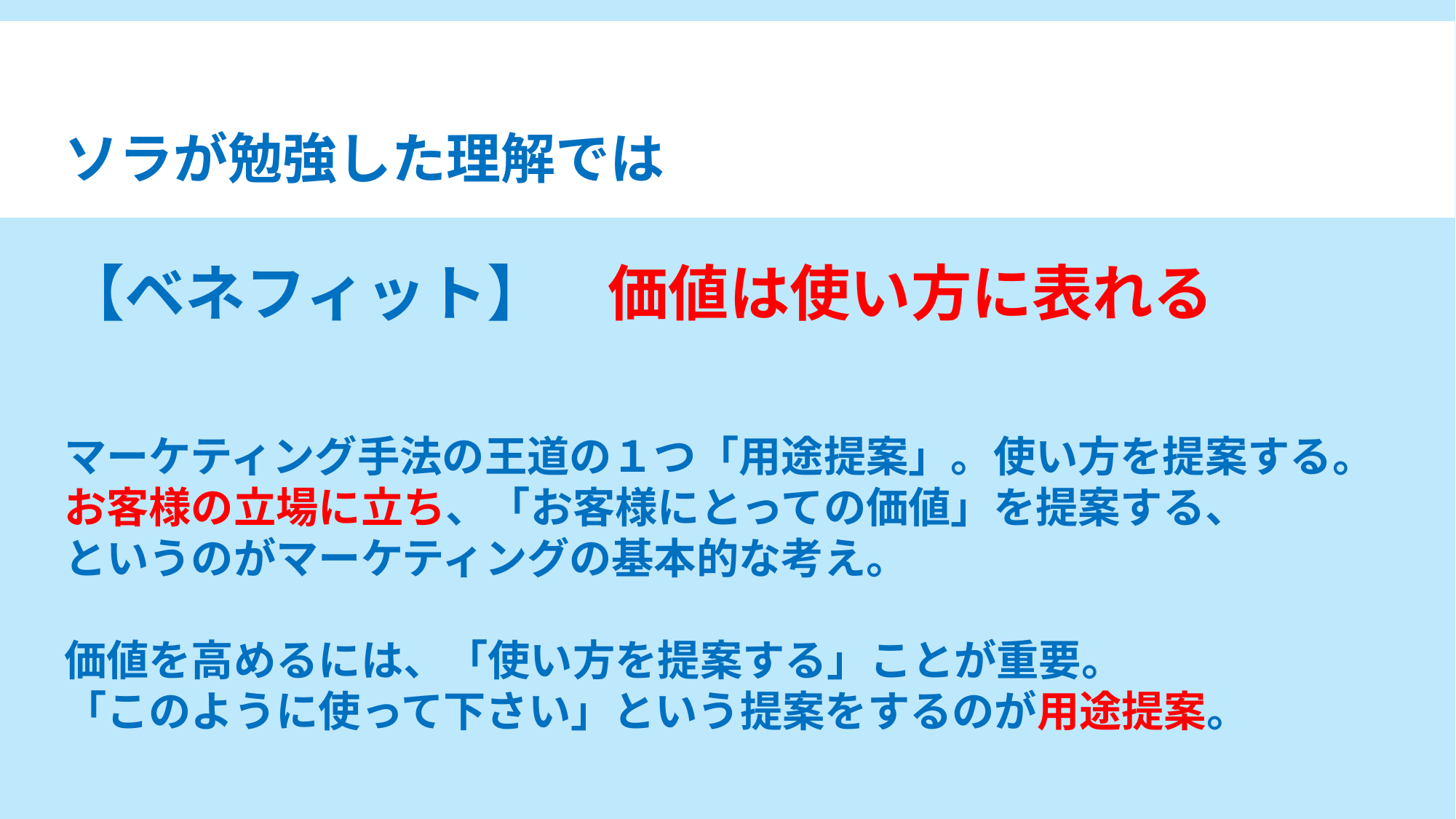

ソラが勉強した理解では

【ベネフィット】　価値は使い方に表れる

マーケティング手法の王道の１つ「用途提案」。使い方を提案する。
お客様の立場に立ち、「お客様にとっての価値」を提案する、
というのがマーケティングの基本的な考え。

価値を高めるには、「使い方を提案する」ことが重要。
「このように使って下さい」という提案をするのが用途提案。